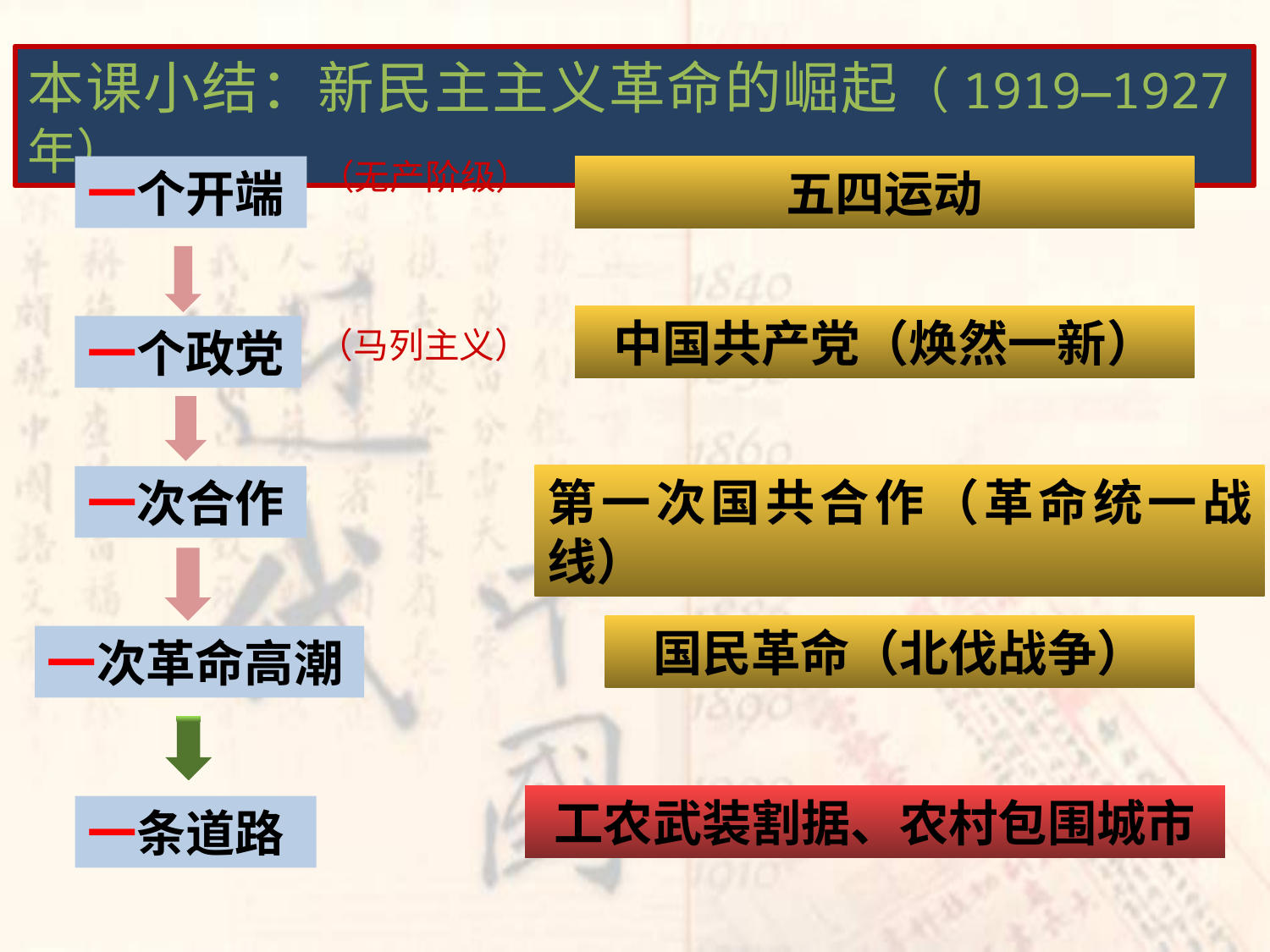

本课小结：新民主主义革命的崛起（1919—1927年）
（无产阶级）
一个开端
五四运动

中国共产党（焕然一新）
一个政党
（马列主义）

第一次国共合作（革命统一战线）
一次合作

国民革命（北伐战争）
一次革命高潮

工农武装割据、农村包围城市
一条道路